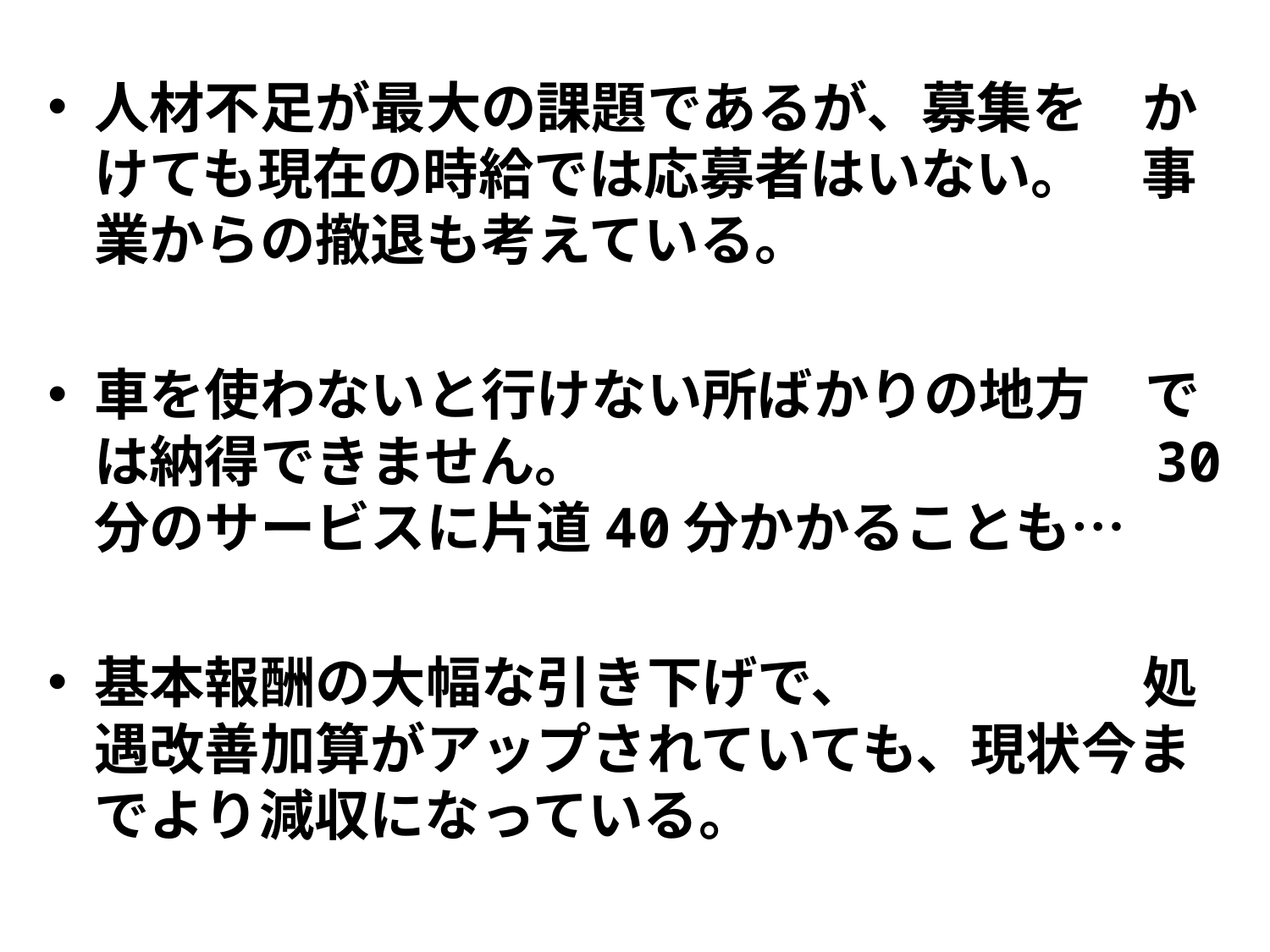

人材不足が最大の課題であるが、募集を　かけても現在の時給では応募者はいない。　事業からの撤退も考えている。

車を使わないと行けない所ばかりの地方　では納得できません。　　　　　　　　　　30分のサービスに片道40分かかることも…

基本報酬の大幅な引き下げで、　　　　　処遇改善加算がアップされていても、現状今までより減収になっている。